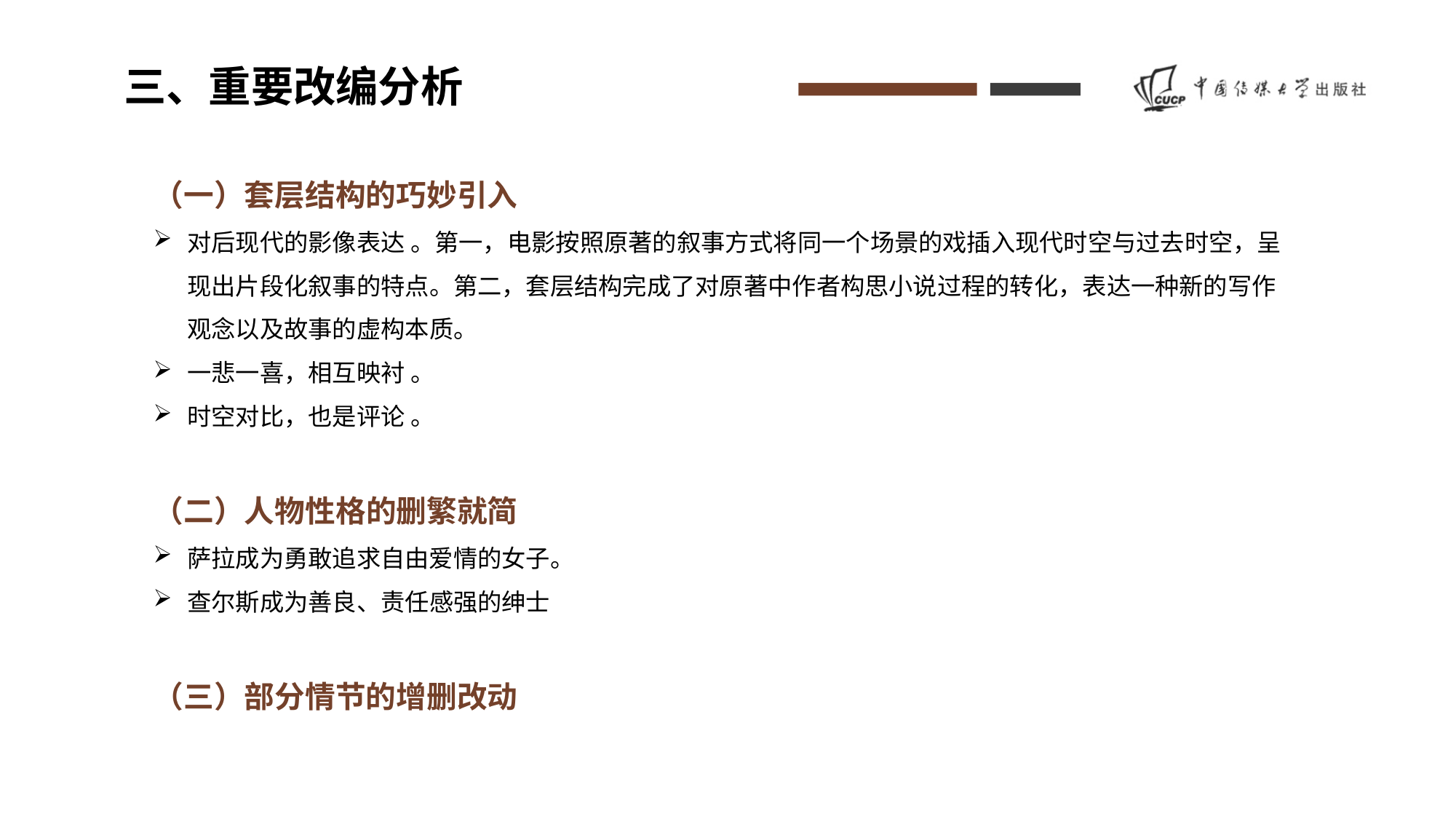

三、重要改编分析

（一）套层结构的巧妙引入
对后现代的影像表达 。第一，电影按照原著的叙事方式将同一个场景的戏插入现代时空与过去时空，呈现出片段化叙事的特点。第二，套层结构完成了对原著中作者构思小说过程的转化，表达一种新的写作观念以及故事的虚构本质。
一悲一喜，相互映衬 。
时空对比，也是评论 。

（二）人物性格的删繁就简
萨拉成为勇敢追求自由爱情的女子。
查尔斯成为善良、责任感强的绅士

（三）部分情节的增删改动